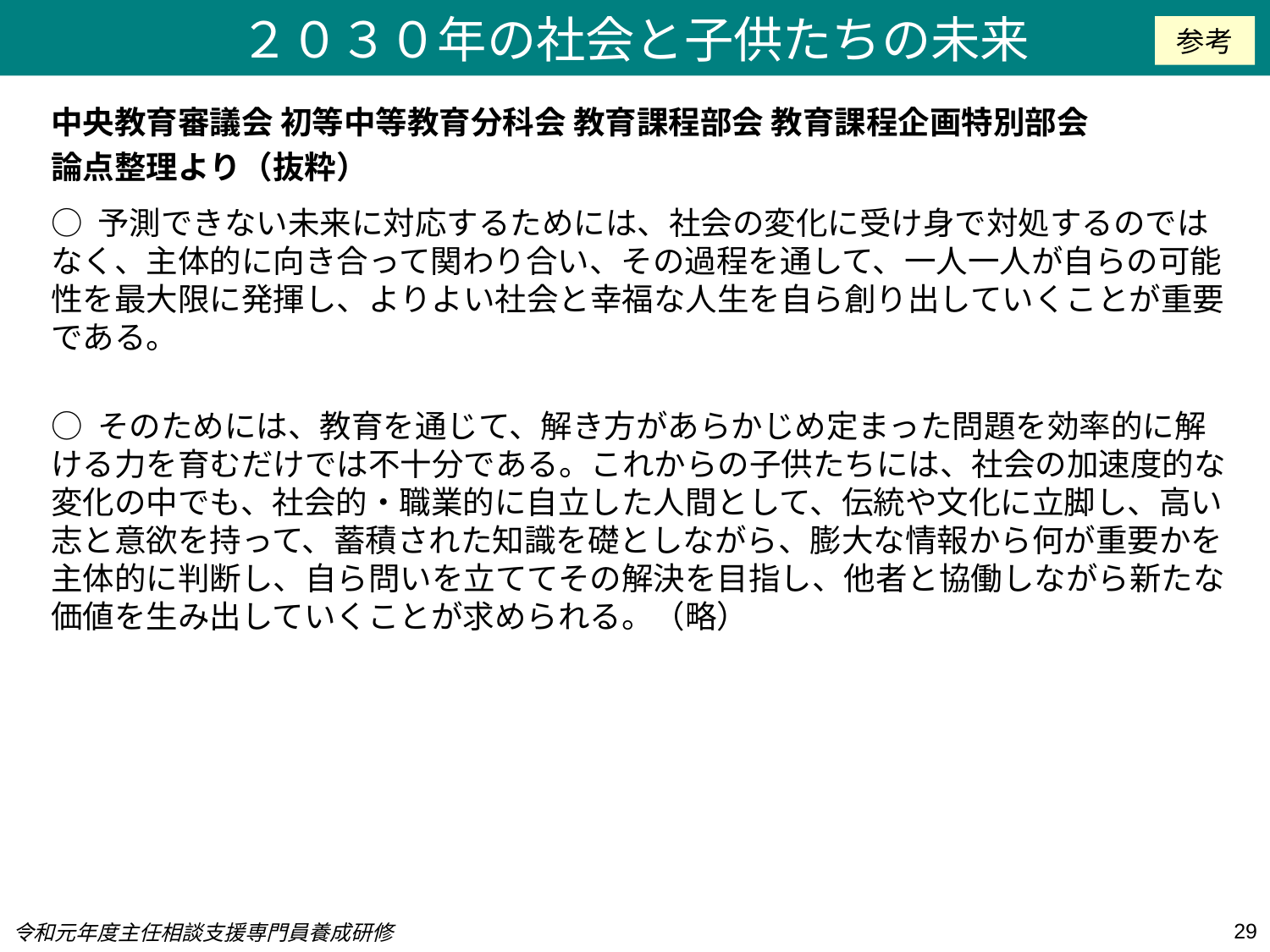

２０３０年の社会と子供たちの未来
参考
中央教育審議会 初等中等教育分科会 教育課程部会 教育課程企画特別部会
論点整理より（抜粋）

○ 予測できない未来に対応するためには、社会の変化に受け身で対処するのではなく、主体的に向き合って関わり合い、その過程を通して、一人一人が自らの可能性を最大限に発揮し、よりよい社会と幸福な人生を自ら創り出していくことが重要である。

○ そのためには、教育を通じて、解き方があらかじめ定まった問題を効率的に解ける力を育むだけでは不十分である。これからの子供たちには、社会の加速度的な変化の中でも、社会的・職業的に自立した人間として、伝統や文化に立脚し、高い志と意欲を持って、蓄積された知識を礎としながら、膨大な情報から何が重要かを主体的に判断し、自ら問いを立ててその解決を目指し、他者と協働しながら新たな価値を生み出していくことが求められる。（略）
29
令和元年度主任相談支援専門員養成研修